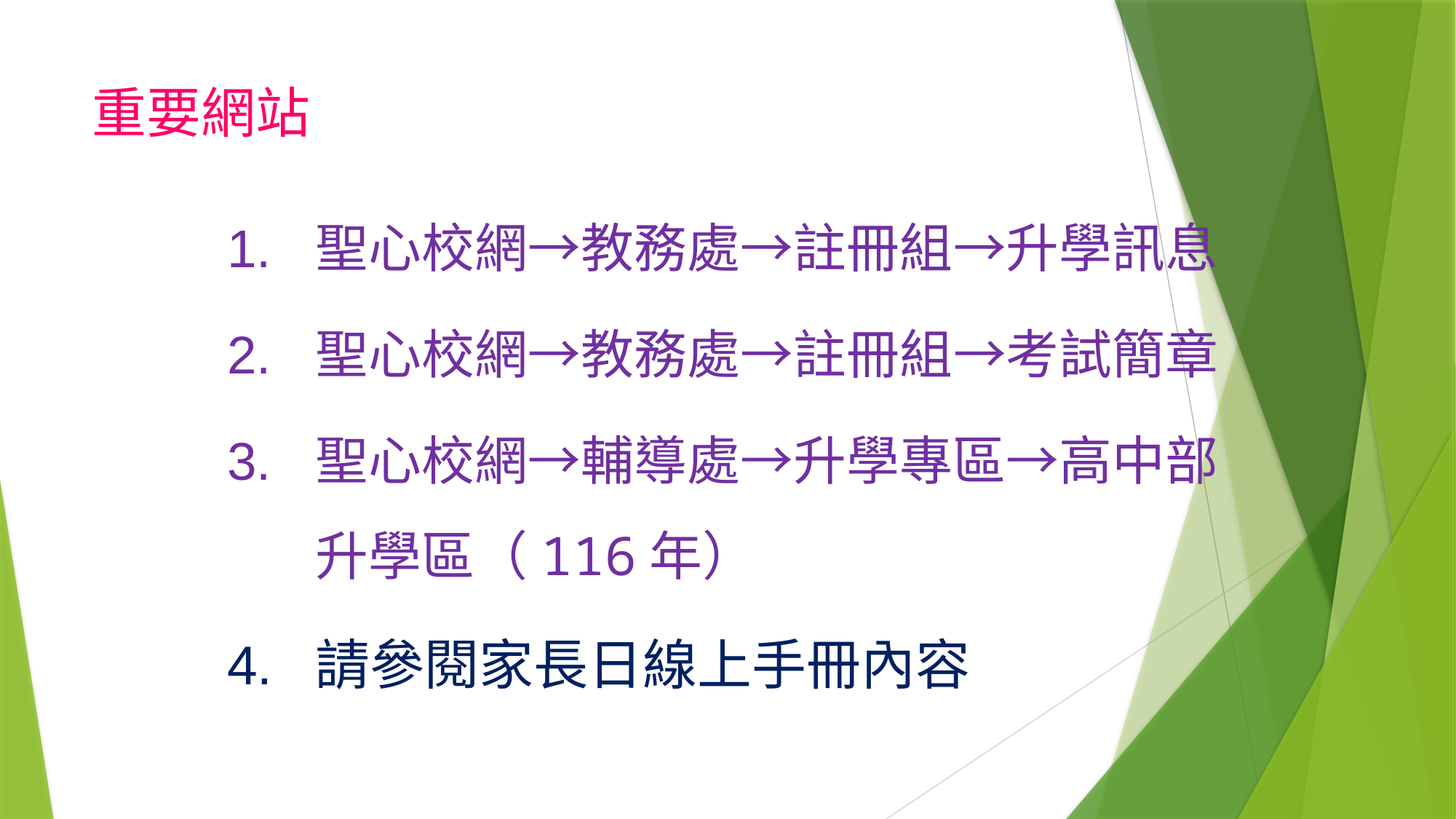

# 重要網站
聖心校網→教務處→註冊組→升學訊息
聖心校網→教務處→註冊組→考試簡章
聖心校網→輔導處→升學專區→高中部升學區（116年）
請參閱家長日線上手冊內容